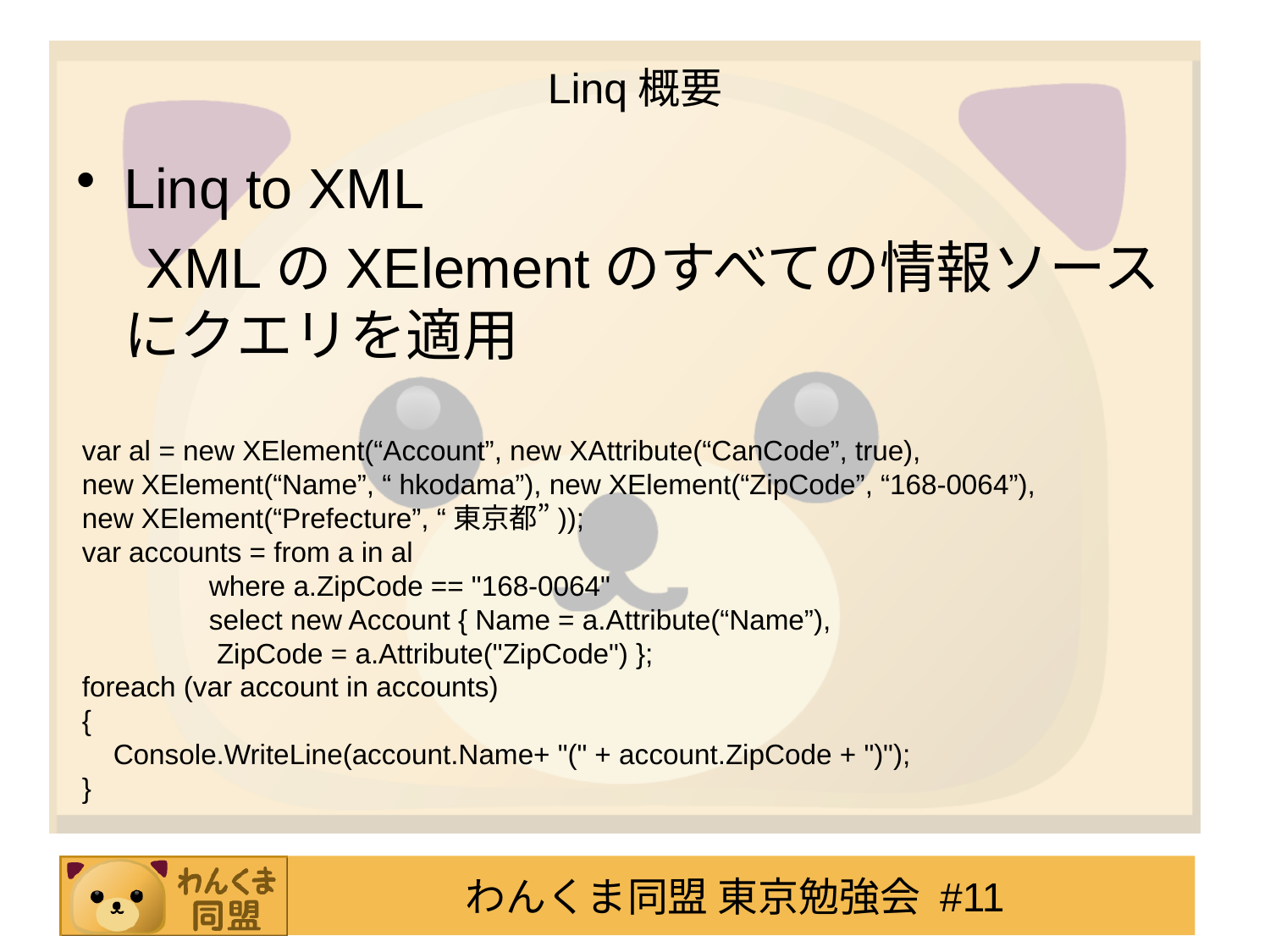

# Linq概要
Linq to XML
　XMLのXElementのすべての情報ソースにクエリを適用
var al = new XElement(“Account”, new XAttribute(“CanCode”, true),
new XElement(“Name”, “ hkodama”), new XElement(“ZipCode”, “168-0064”),
new XElement(“Prefecture”, “東京都”));
var accounts = from a in al
 	where a.ZipCode == "168-0064"
	select new Account { Name = a.Attribute(“Name”),
	 ZipCode = a.Attribute("ZipCode") };
foreach (var account in accounts)
{
    Console.WriteLine(account.Name+ "(" + account.ZipCode + ")");
}